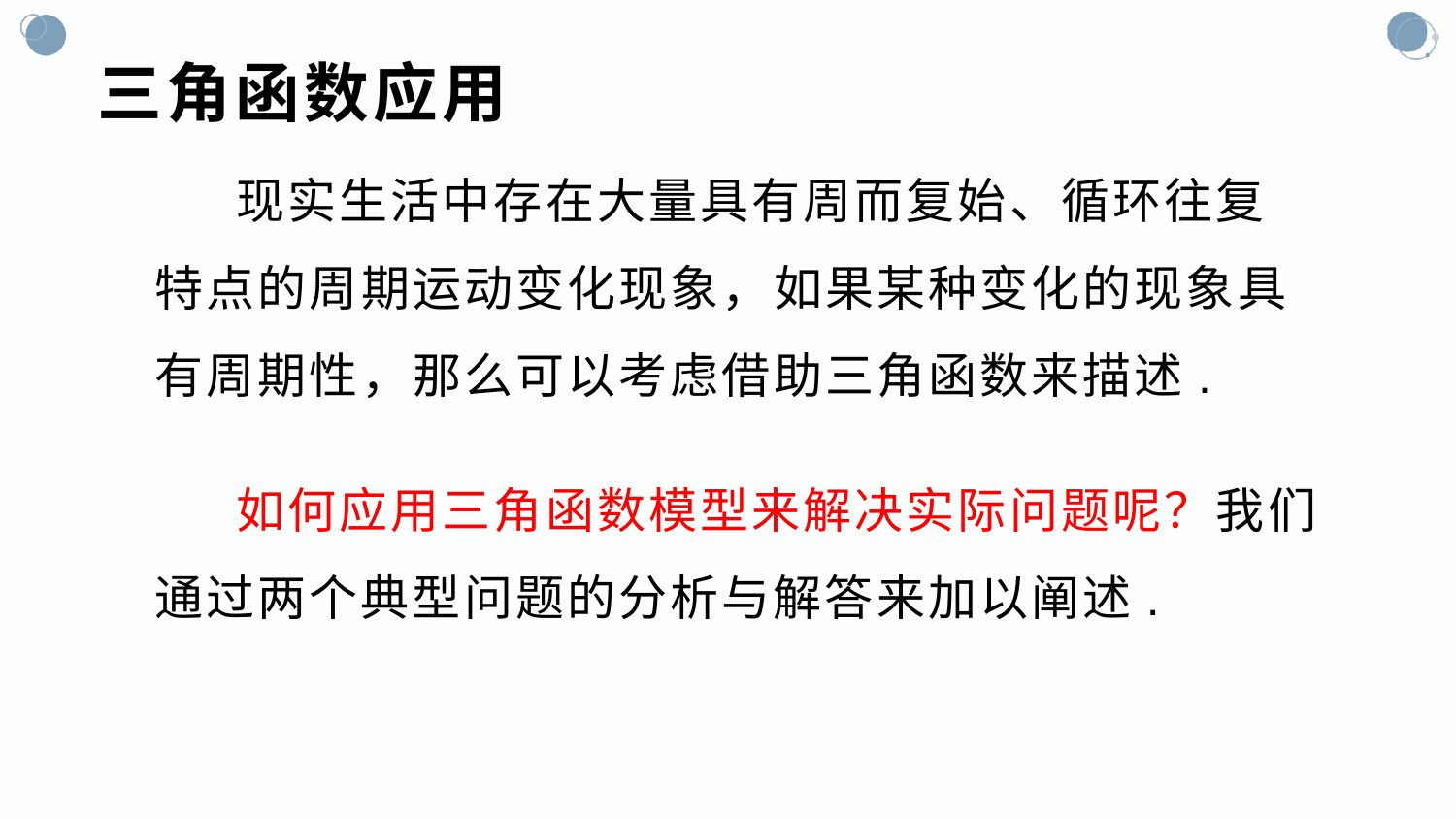

# 三角函数应用
     现实生活中存在大量具有周而复始、循环往复特点的周期运动变化现象，如果某种变化的现象具有周期性，那么可以考虑借助三角函数来描述.
     如何应用三角函数模型来解决实际问题呢？我们通过两个典型问题的分析与解答来加以阐述.